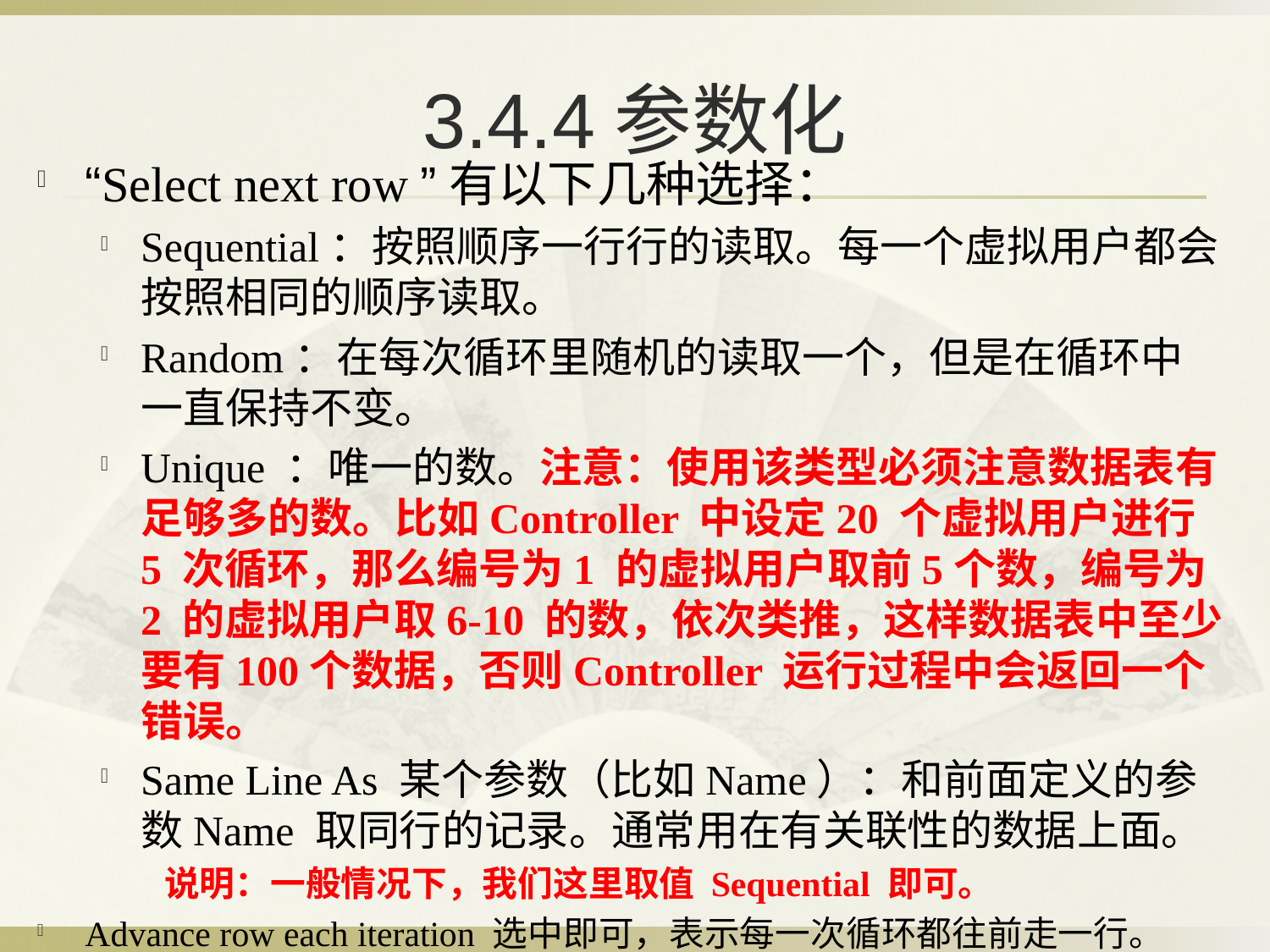

# 3.4.4参数化
“Select next row ”有以下几种选择：
Sequential：按照顺序一行行的读取。每一个虚拟用户都会按照相同的顺序读取。
Random：在每次循环里随机的读取一个，但是在循环中一直保持不变。
Unique ：唯一的数。注意：使用该类型必须注意数据表有足够多的数。比如Controller 中设定20 个虚拟用户进行5 次循环，那么编号为1 的虚拟用户取前5个数，编号为2 的虚拟用户取6-10 的数，依次类推，这样数据表中至少要有100个数据，否则Controller 运行过程中会返回一个错误。
Same Line As 某个参数（比如Name）：和前面定义的参数Name 取同行的记录。通常用在有关联性的数据上面。
说明：一般情况下，我们这里取值 Sequential 即可。
Advance row each iteration 选中即可，表示每一次循环都往前走一行。